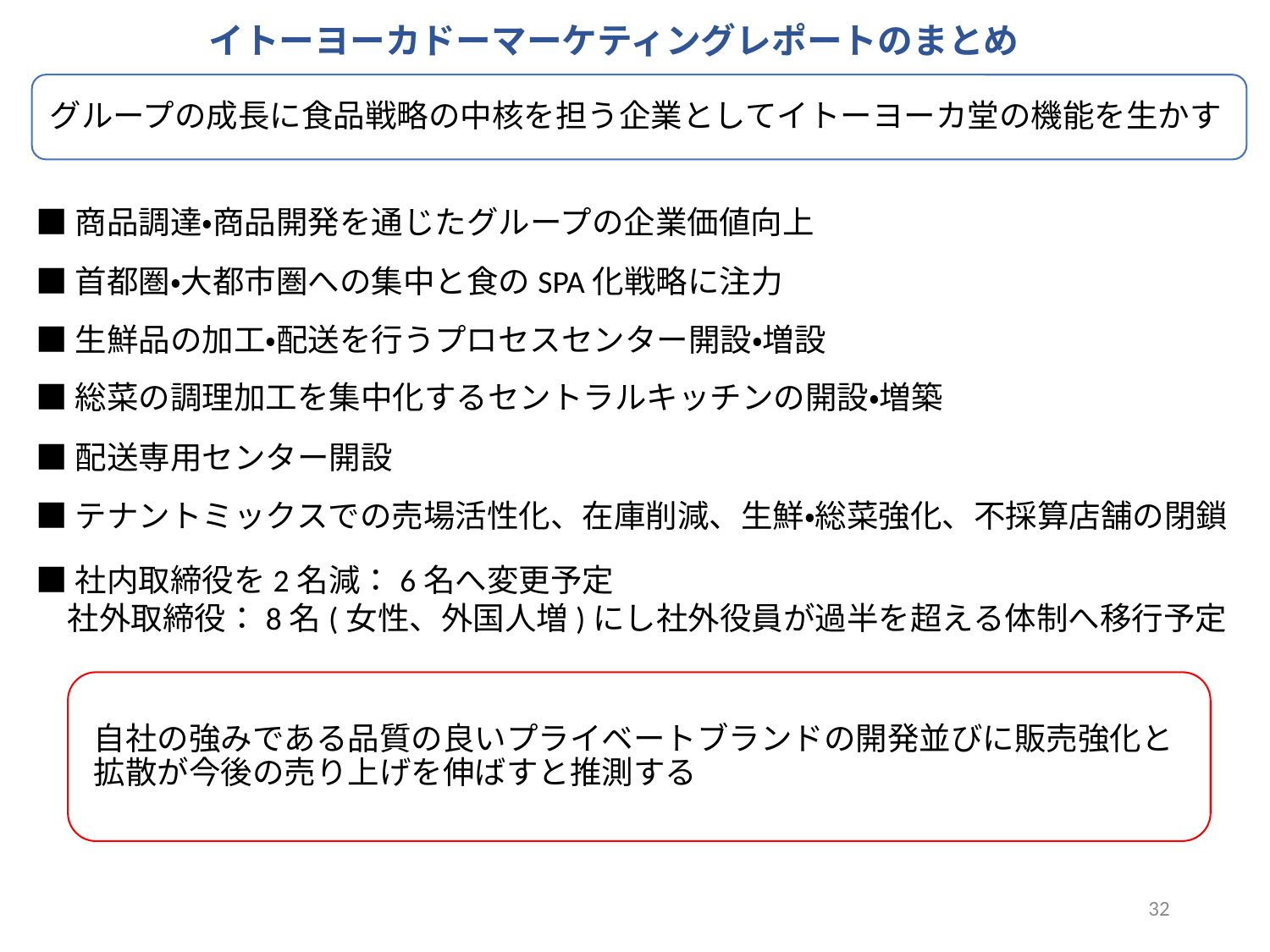

イトーヨーカドーマーケティングレポートのまとめ
グループの成長に食品戦略の中核を担う企業としてイトーヨーカ堂の機能を生かす
■商品調達・商品開発を通じたグループの企業価値向上
■首都圏・大都市圏への集中と食のSPA化戦略に注力
■生鮮品の加工・配送を行うプロセスセンター開設・増設
■総菜の調理加工を集中化するセントラルキッチンの開設・増築
■配送専用センター開設
■テナントミックスでの売場活性化、在庫削減、生鮮・総菜強化、不採算店舗の閉鎖

■社内取締役を2名減：6名へ変更予定
　社外取締役：8名(女性、外国人増)にし社外役員が過半を超える体制へ移行予定
自社の強みである品質の良いプライベートブランドの開発並びに販売強化と拡散が今後の売り上げを伸ばすと推測する
32